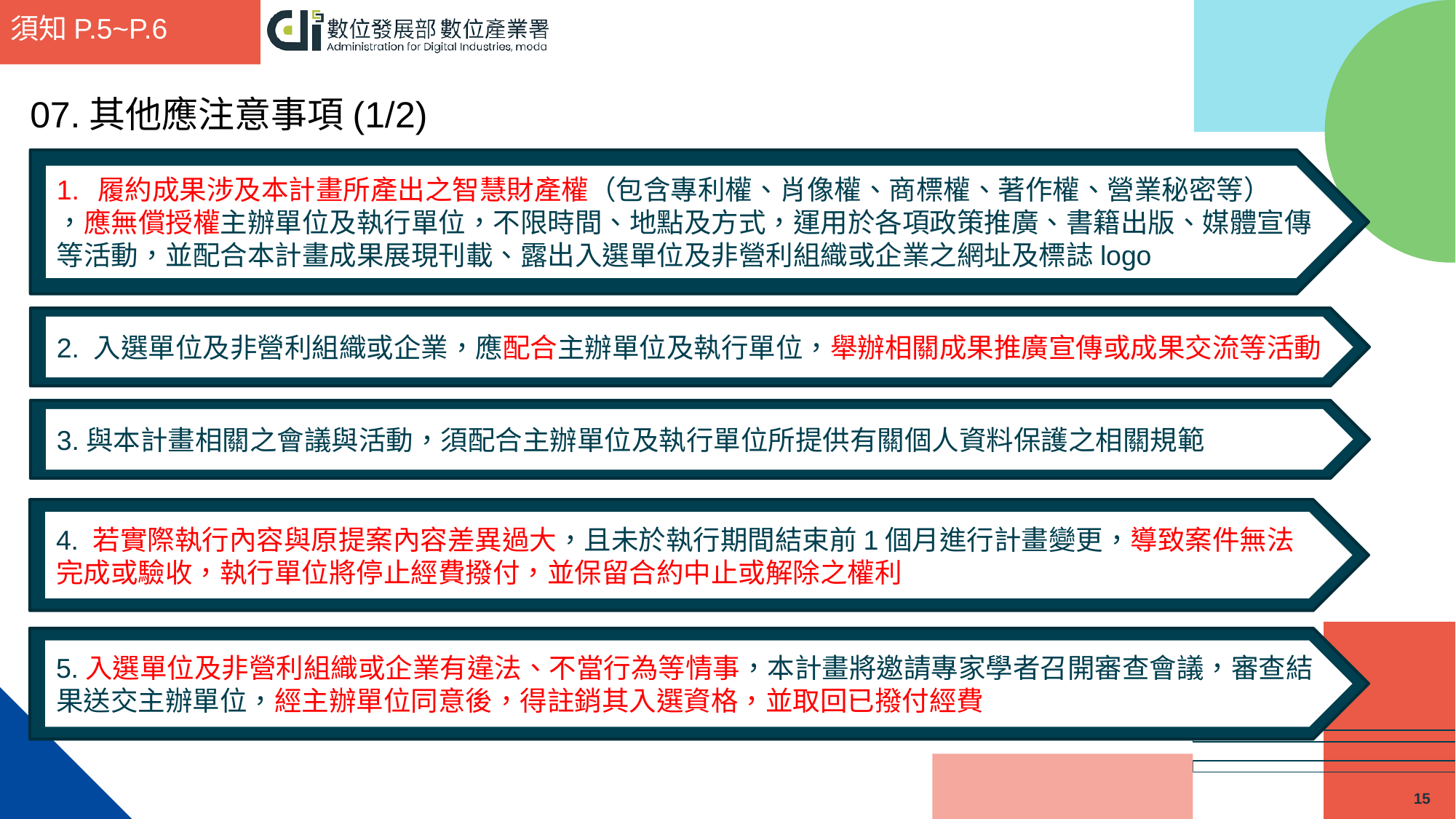

須知P.5~P.6
07.其他應注意事項(1/2)

履約成果涉及本計畫所產出之智慧財產權（包含專利權、肖像權、商標權、著作權、營業秘密等）
，應無償授權主辦單位及執行單位，不限時間、地點及方式，運用於各項政策推廣、書籍出版、媒體宣傳等活動，並配合本計畫成果展現刊載、露出入選單位及非營利組織或企業之網址及標誌logo

2. 入選單位及非營利組織或企業，應配合主辦單位及執行單位，舉辦相關成果推廣宣傳或成果交流等活動

3.與本計畫相關之會議與活動，須配合主辦單位及執行單位所提供有關個人資料保護之相關規範

4. 若實際執行內容與原提案內容差異過大，且未於執行期間結束前1個月進行計畫變更，導致案件無法完成或驗收，執行單位將停止經費撥付，並保留合約中止或解除之權利

5.入選單位及非營利組織或企業有違法、不當行為等情事，本計畫將邀請專家學者召開審查會議，審查結果送交主辦單位，經主辦單位同意後，得註銷其入選資格，並取回已撥付經費